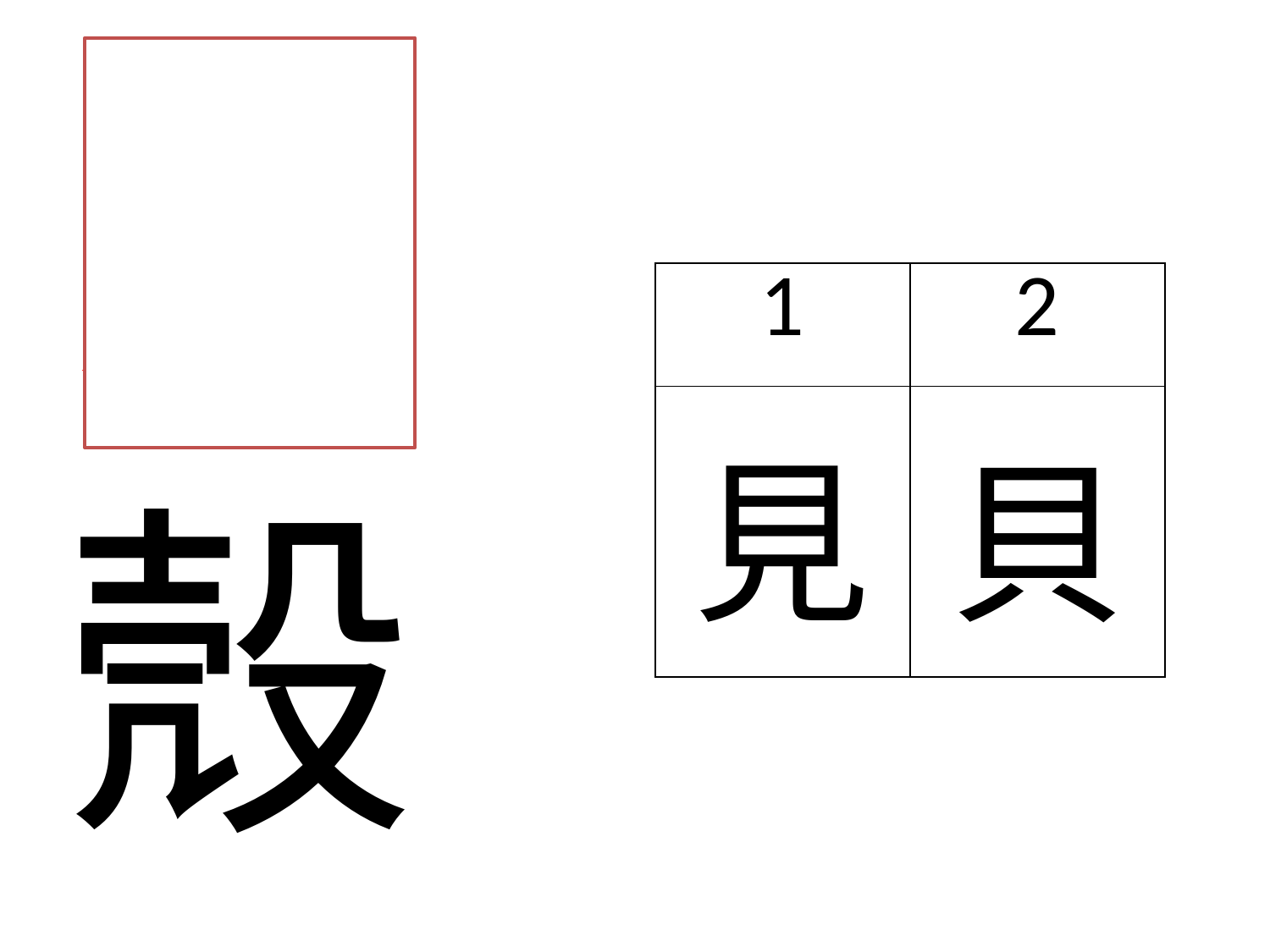

貝

| 1 | 2 |
| --- | --- |
| 見 | 貝 |
殼